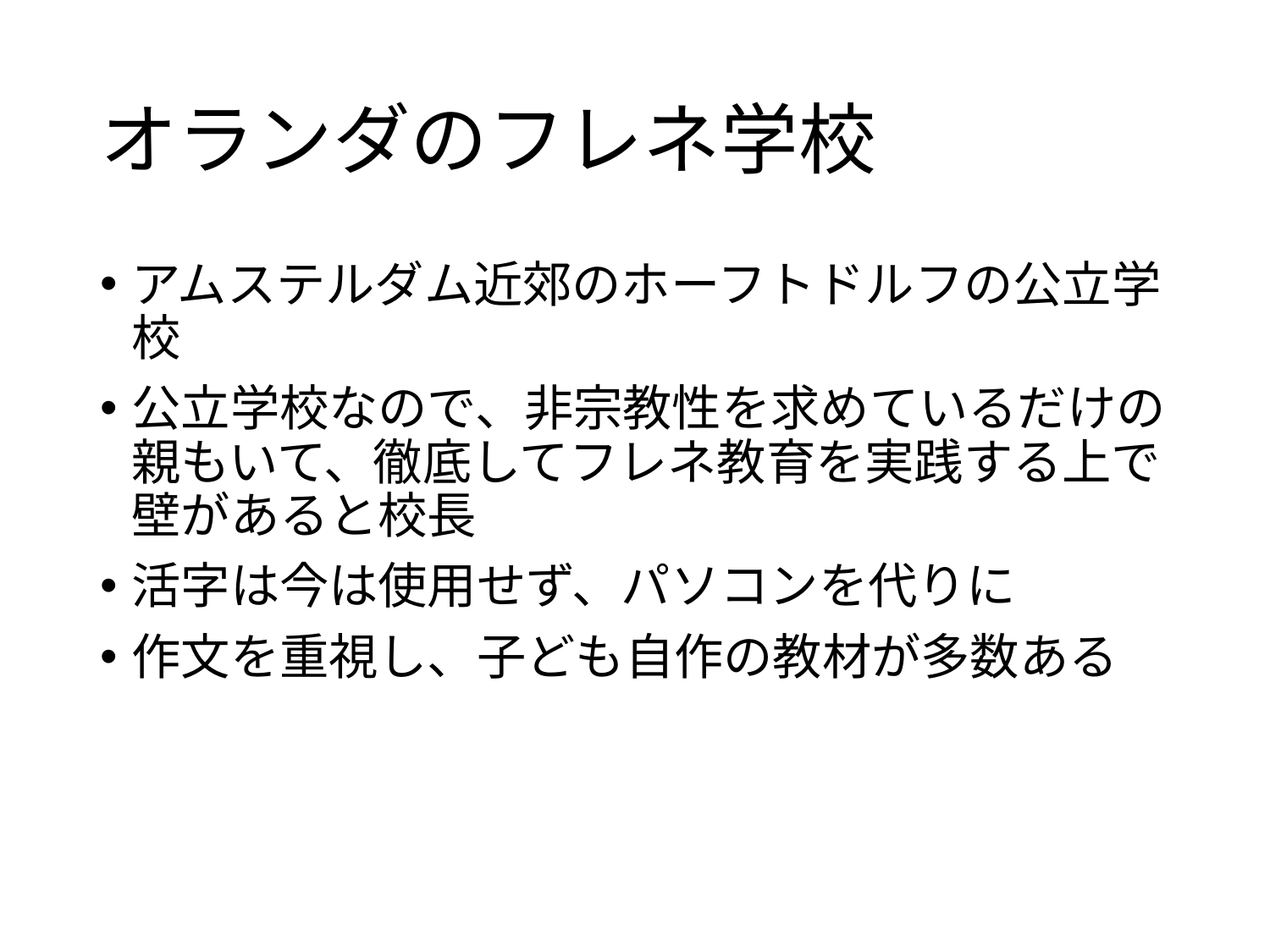

# オランダのフレネ学校
アムステルダム近郊のホーフトドルフの公立学校
公立学校なので、非宗教性を求めているだけの親もいて、徹底してフレネ教育を実践する上で壁があると校長
活字は今は使用せず、パソコンを代りに
作文を重視し、子ども自作の教材が多数ある